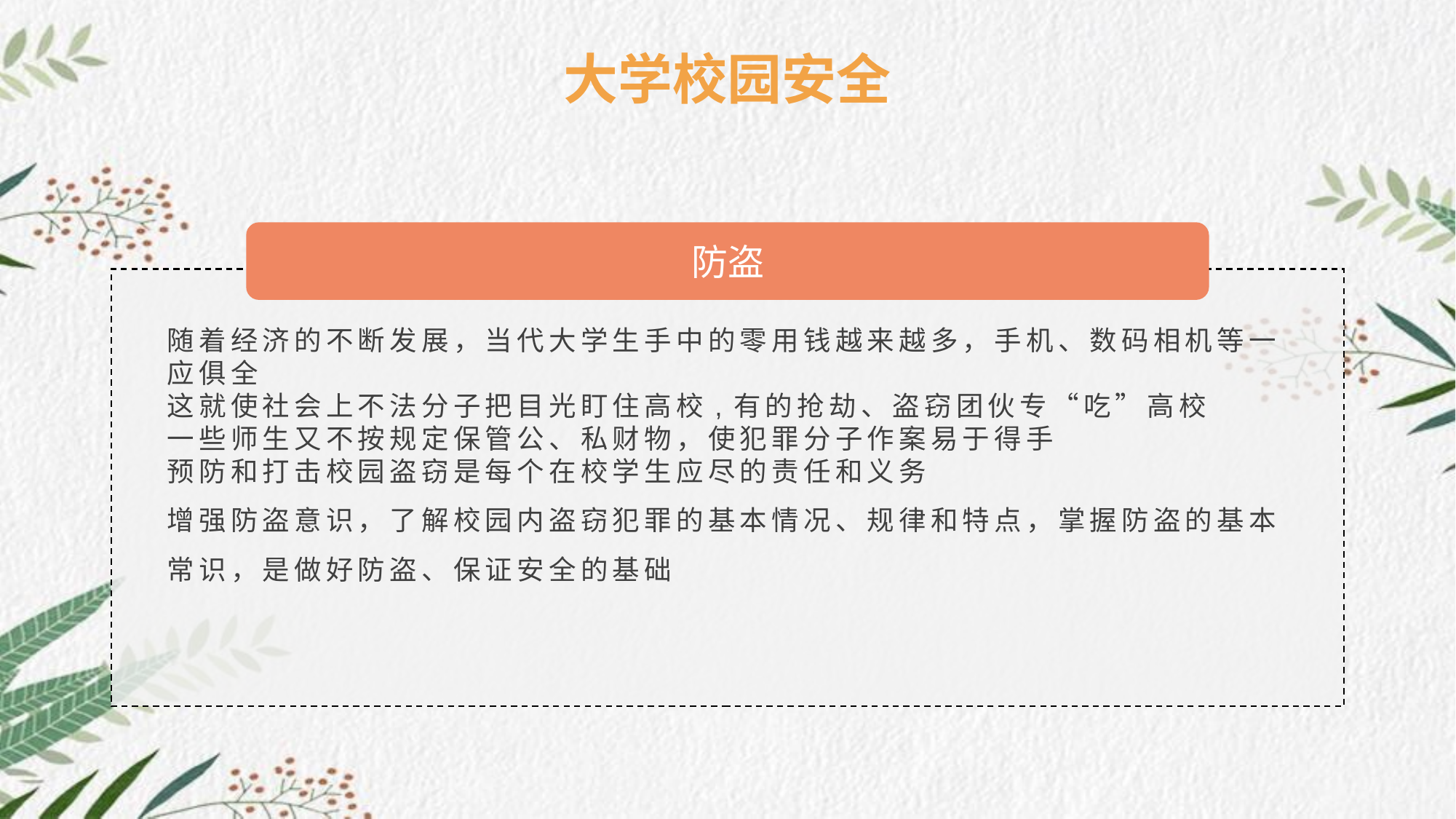

大学校园安全
防盗

随着经济的不断发展，当代大学生手中的零用钱越来越多，手机、数码相机等一应俱全
这就使社会上不法分子把目光盯住高校,有的抢劫、盗窃团伙专“吃”高校
一些师生又不按规定保管公、私财物，使犯罪分子作案易于得手
预防和打击校园盗窃是每个在校学生应尽的责任和义务
增强防盗意识，了解校园内盗窃犯罪的基本情况、规律和特点，掌握防盗的基本常识，是做好防盗、保证安全的基础